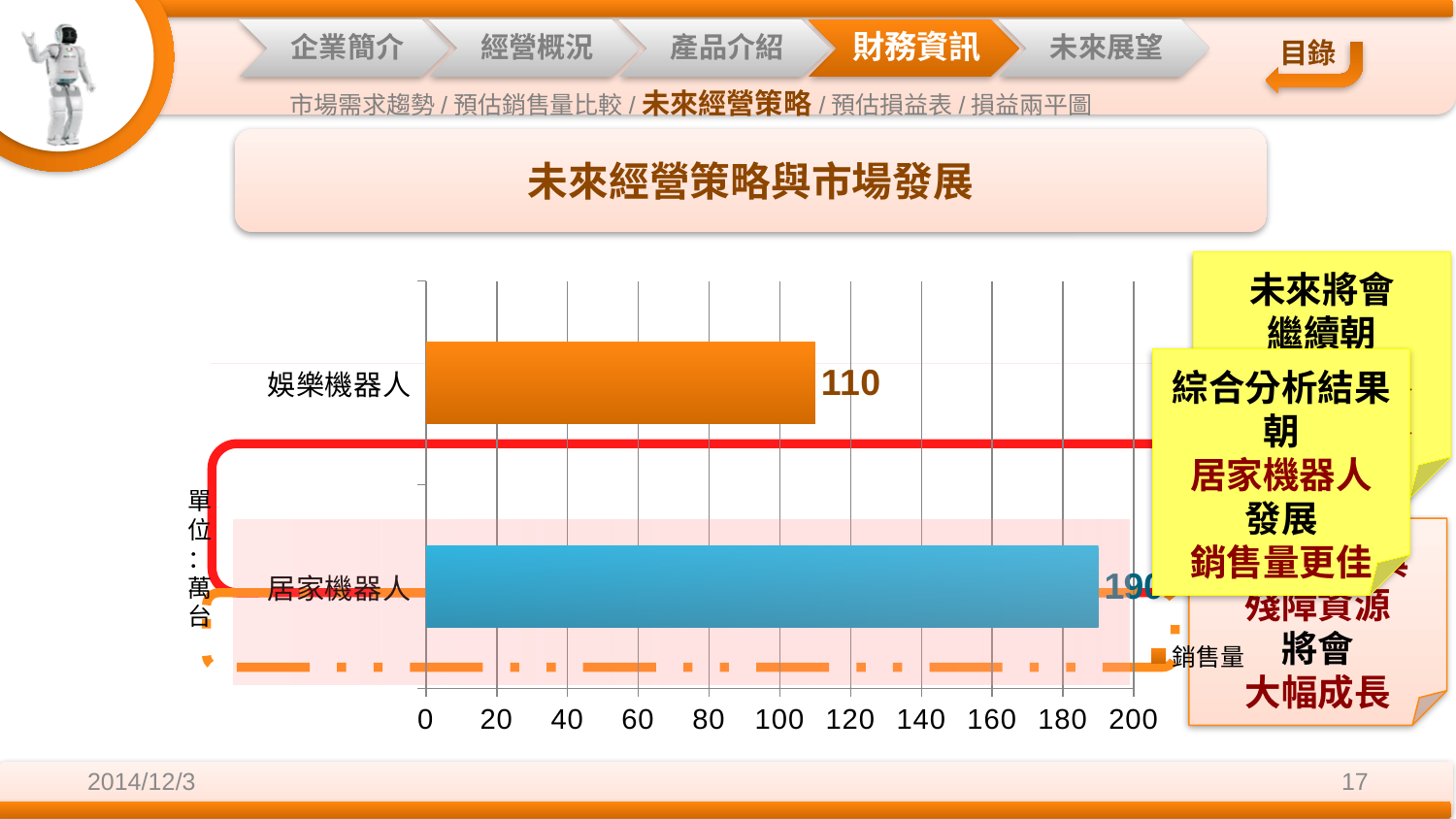

市場需求趨勢/預估銷售量比較/未來經營策略/預估損益表/損益兩平圖
未來經營策略與市場發展

未來將會
繼續朝
居家機器人
娛樂機器人
發展

### Chart

| Category | 銷售量 |
|---|---|
| 居家機器人 | 190.0 |
| 娛樂機器人 | 110.0 |
| 產品類別 | 銷售量 |
| --- | --- |
| 全球專業服務型機器人 | 16,067台 |
| 居家機器人 | 1,900,000台 |
| 娛樂機器人 | 1,100,000台 |
| 老人照護及殘障資源 | 預估在未來會大幅成長 |
綜合分析結果
朝
居家機器人
發展
銷售量更佳

單
位
：
萬
台
老人照護與
殘障資源
將會
大幅成長

2014/12/3
17